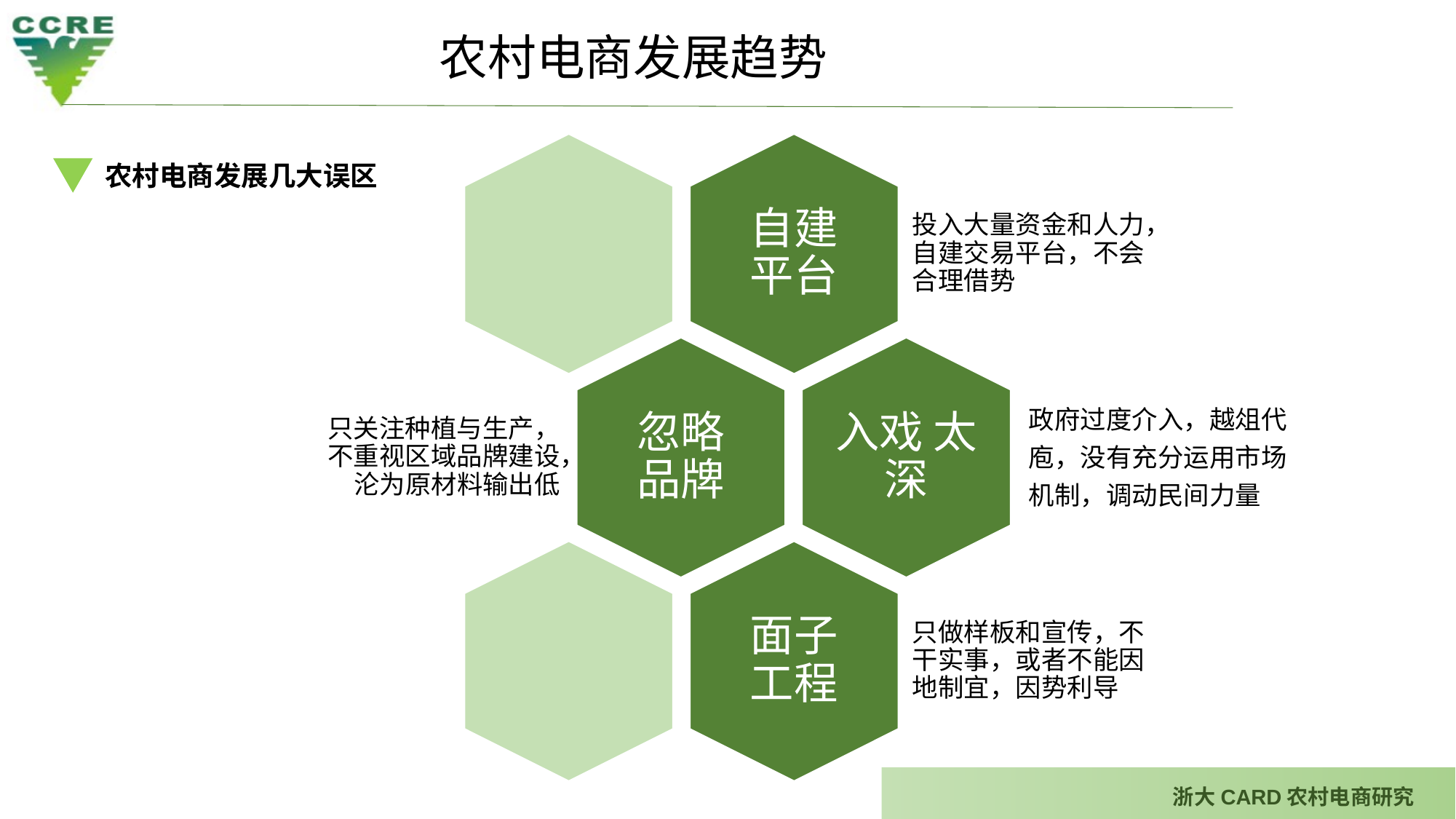

农村电商发展趋势
自建平台
投入大量资金和人力，自建交易平台，不会合理借势

忽略品牌
只关注种植与生产，不重视区域品牌建设，沦为原材料输出低
入戏 太深
面子工程
只做样板和宣传，不干实事，或者不能因地制宜，因势利导

农村电商发展几大误区

政府过度介入，越俎代庖，没有充分运用市场机制，调动民间力量